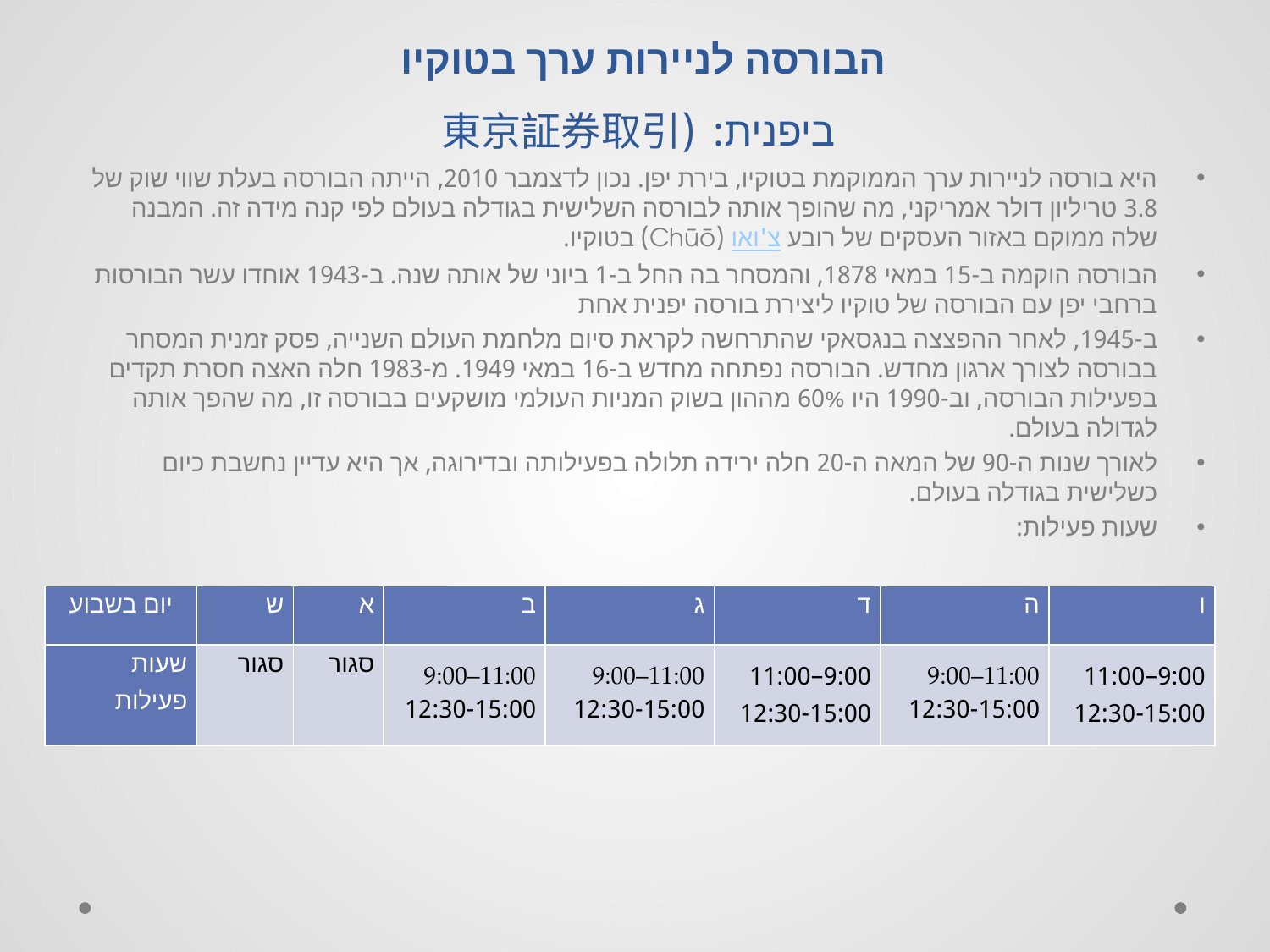

# הבורסה לניירות ערך בטוקיו ביפנית: (東京証券取引
היא בורסה לניירות ערך הממוקמת בטוקיו, בירת יפן. נכון לדצמבר 2010, הייתה הבורסה בעלת שווי שוק של 3.8 טריליון דולר אמריקני, מה שהופך אותה לבורסה השלישית בגודלה בעולם לפי קנה מידה זה. המבנה שלה ממוקם באזור העסקים של רובע צ'ואו (Chūō) בטוקיו.
הבורסה הוקמה ב-15 במאי 1878, והמסחר בה החל ב-1 ביוני של אותה שנה. ב-1943 אוחדו עשר הבורסות ברחבי יפן עם הבורסה של טוקיו ליצירת בורסה יפנית אחת
ב-1945, לאחר ההפצצה בנגסאקי שהתרחשה לקראת סיום מלחמת העולם השנייה, פסק זמנית המסחר בבורסה לצורך ארגון מחדש. הבורסה נפתחה מחדש ב-16 במאי 1949. מ-1983 חלה האצה חסרת תקדים בפעילות הבורסה, וב-1990 היו 60% מההון בשוק המניות העולמי מושקעים בבורסה זו, מה שהפך אותה לגדולה בעולם.
לאורך שנות ה-90 של המאה ה-20 חלה ירידה תלולה בפעילותה ובדירוגה, אך היא עדיין נחשבת כיום כשלישית בגודלה בעולם.
שעות פעילות:

| יום בשבוע | ש | א | ב | ג | ד | ה | ו |
| --- | --- | --- | --- | --- | --- | --- | --- |
| שעות פעילות | סגור | סגור | 9:00–11:00 12:30-15:00 | 9:00–11:00 12:30-15:00 | 9:00–11:00 12:30-15:00 | 9:00–11:00 12:30-15:00 | 9:00–11:00 12:30-15:00 |